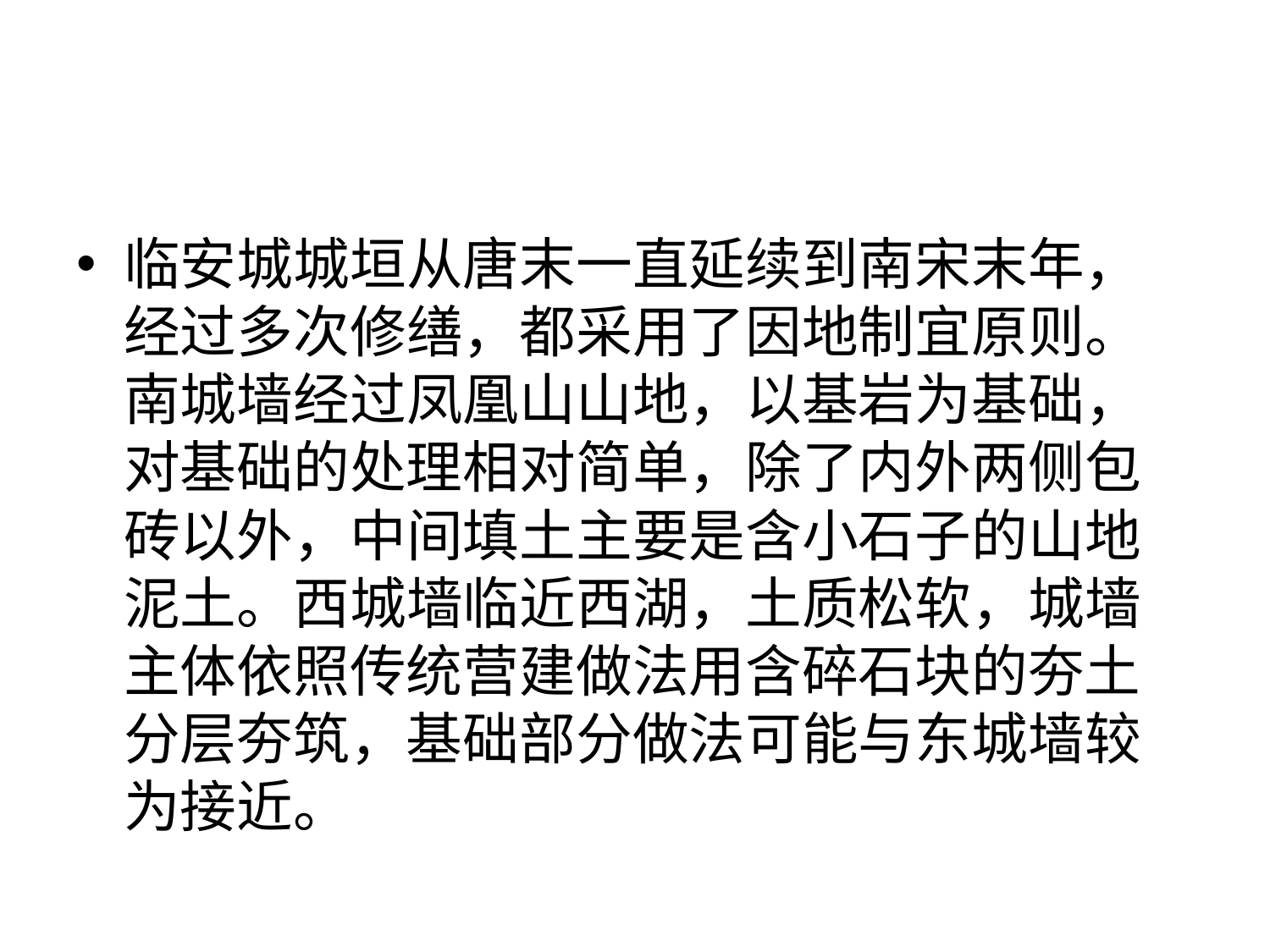

#
临安城城垣从唐末一直延续到南宋末年，经过多次修缮，都采用了因地制宜原则。南城墙经过凤凰山山地，以基岩为基础，对基础的处理相对简单，除了内外两侧包砖以外，中间填土主要是含小石子的山地泥土。西城墙临近西湖，土质松软，城墙主体依照传统营建做法用含碎石块的夯土分层夯筑，基础部分做法可能与东城墙较为接近。